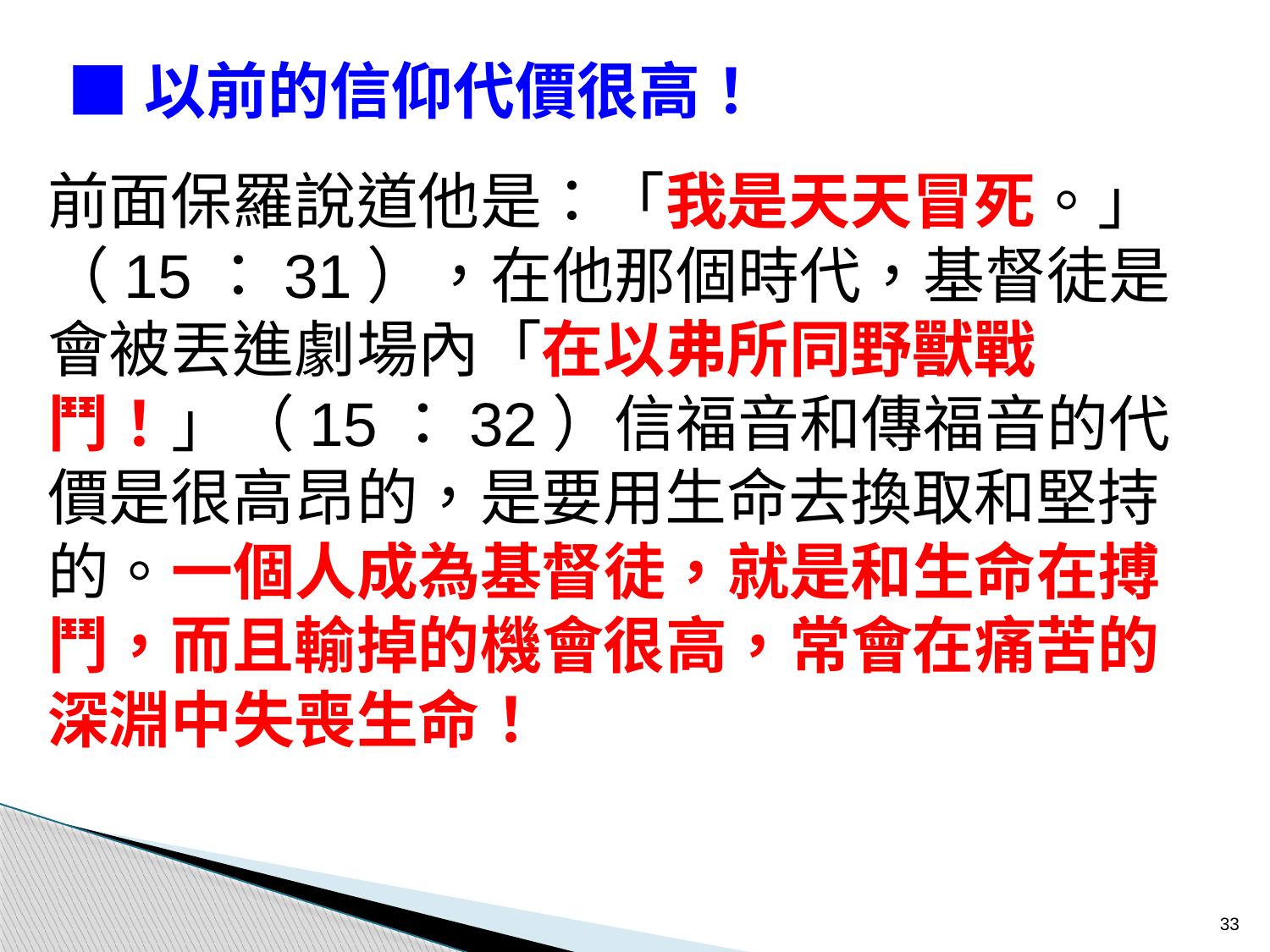

■以前的信仰代價很高！
前面保羅說道他是：「我是天天冒死。」（15：31），在他那個時代，基督徒是會被丟進劇場內「在以弗所同野獸戰鬥！」（15：32）信福音和傳福音的代價是很高昂的，是要用生命去換取和堅持的。一個人成為基督徒，就是和生命在搏鬥，而且輸掉的機會很高，常會在痛苦的深淵中失喪生命！
33